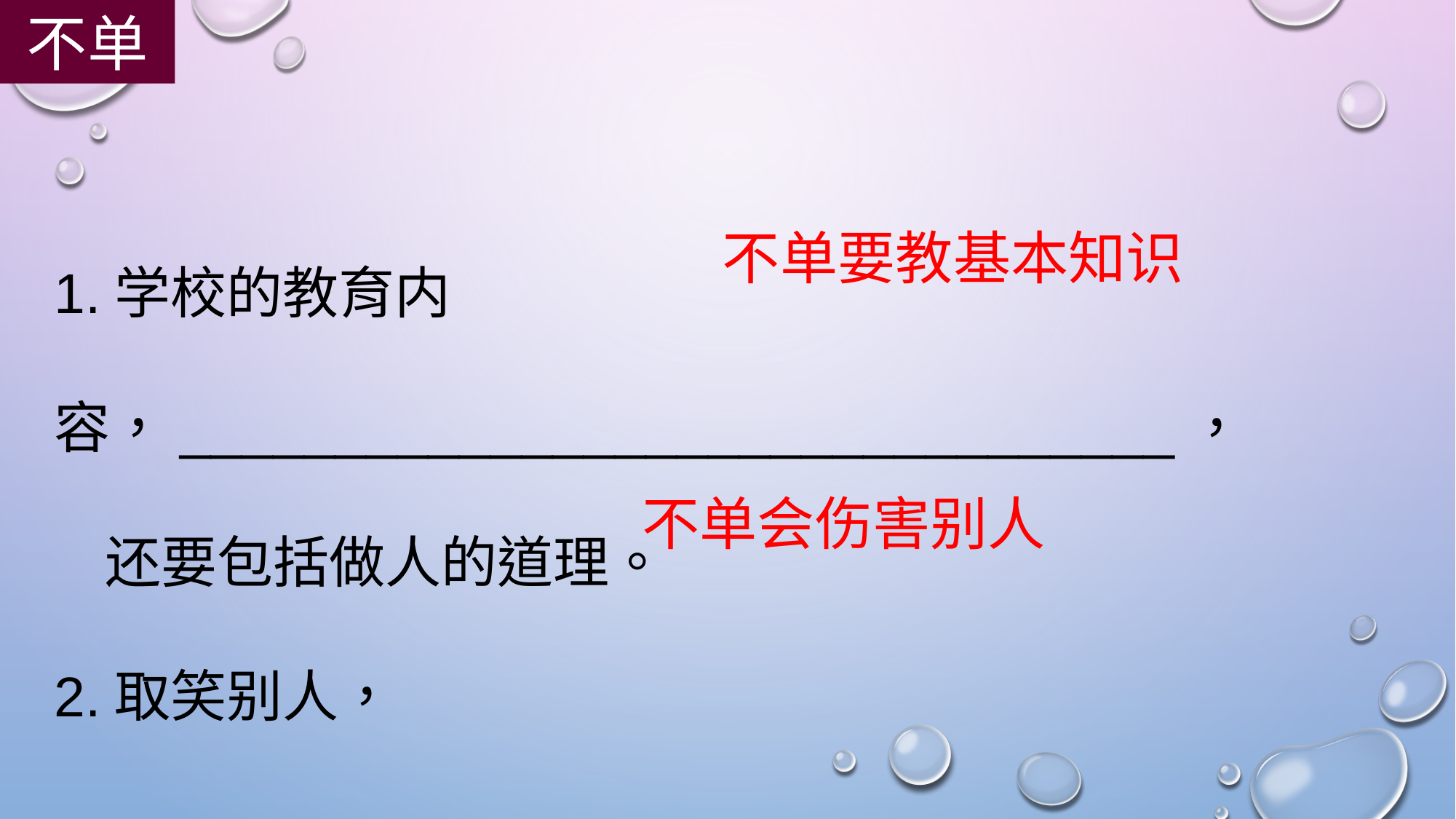

不单
1.学校的教育内容，________________________________，
   还要包括做人的道理。
2.取笑别人， _____________________________________ ，
   还会伤害自己。
不单要教基本知识
不单会伤害别人